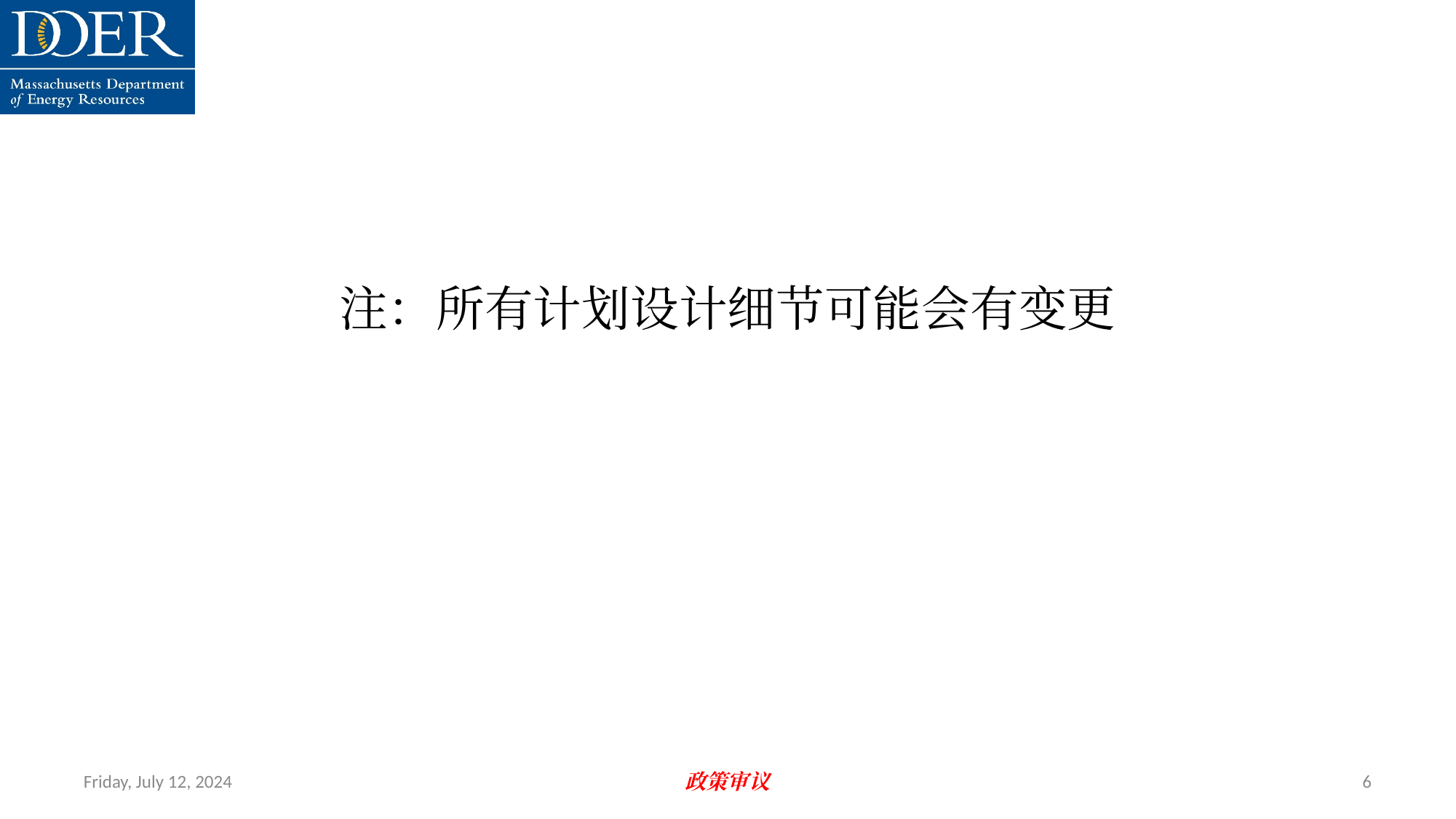

注：所有计划设计细节可能会有变更

Friday, July 12, 2024
政策审议
6